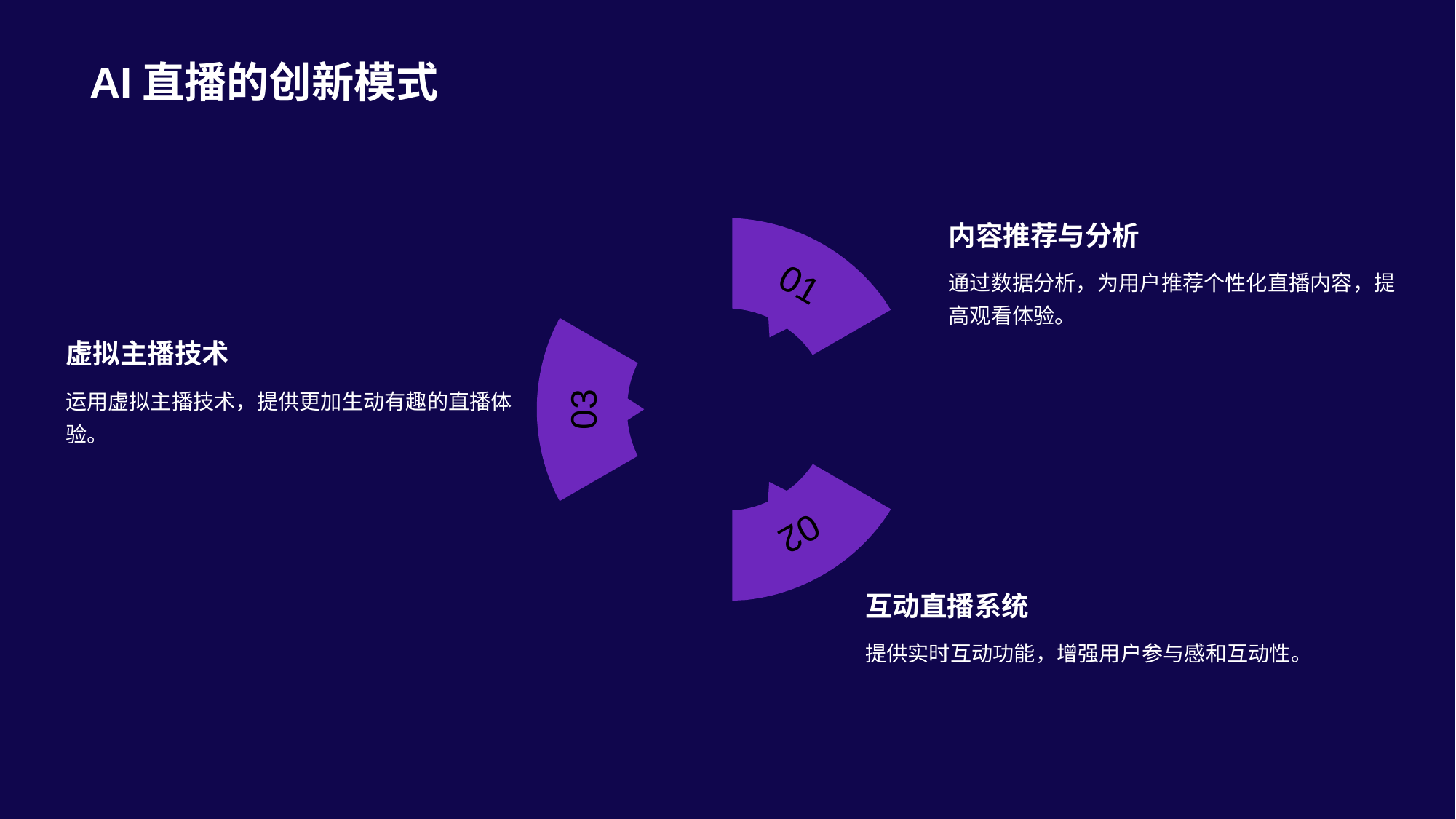

AI直播的创新模式
内容推荐与分析
通过数据分析，为用户推荐个性化直播内容，提高观看体验。
虚拟主播技术
运用虚拟主播技术，提供更加生动有趣的直播体验。
互动直播系统
提供实时互动功能，增强用户参与感和互动性。
01
03
02